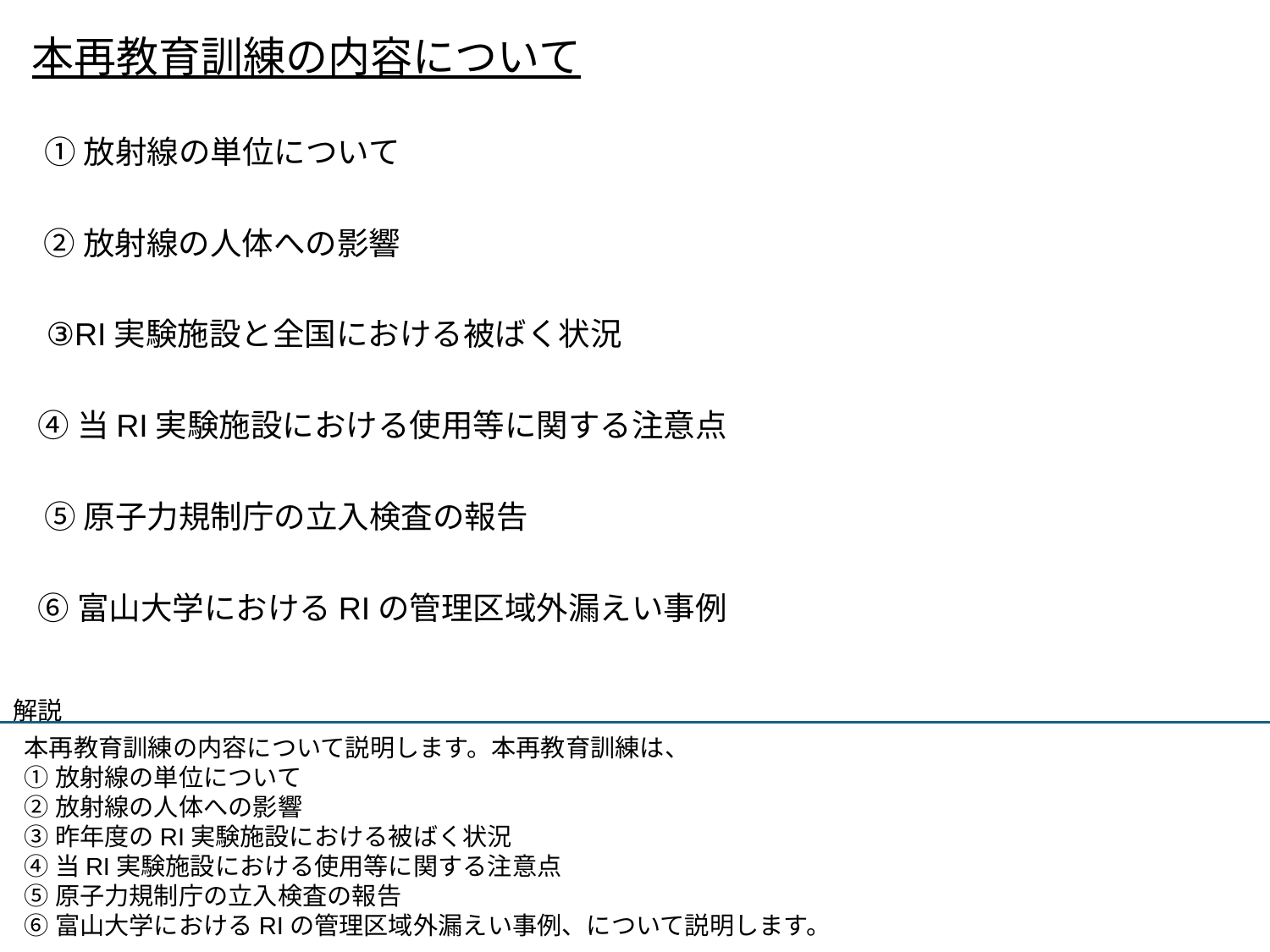

本再教育訓練の内容について
①放射線の単位について
②放射線の人体への影響
③RI実験施設と全国における被ばく状況
④当RI実験施設における使用等に関する注意点
⑤原子力規制庁の立入検査の報告
⑥富山大学におけるRIの管理区域外漏えい事例
解説
本再教育訓練の内容について説明します。本再教育訓練は、
①放射線の単位について
②放射線の人体への影響
③昨年度のRI実験施設における被ばく状況
④当RI実験施設における使用等に関する注意点
⑤原子力規制庁の立入検査の報告
⑥富山大学におけるRIの管理区域外漏えい事例、について説明します。